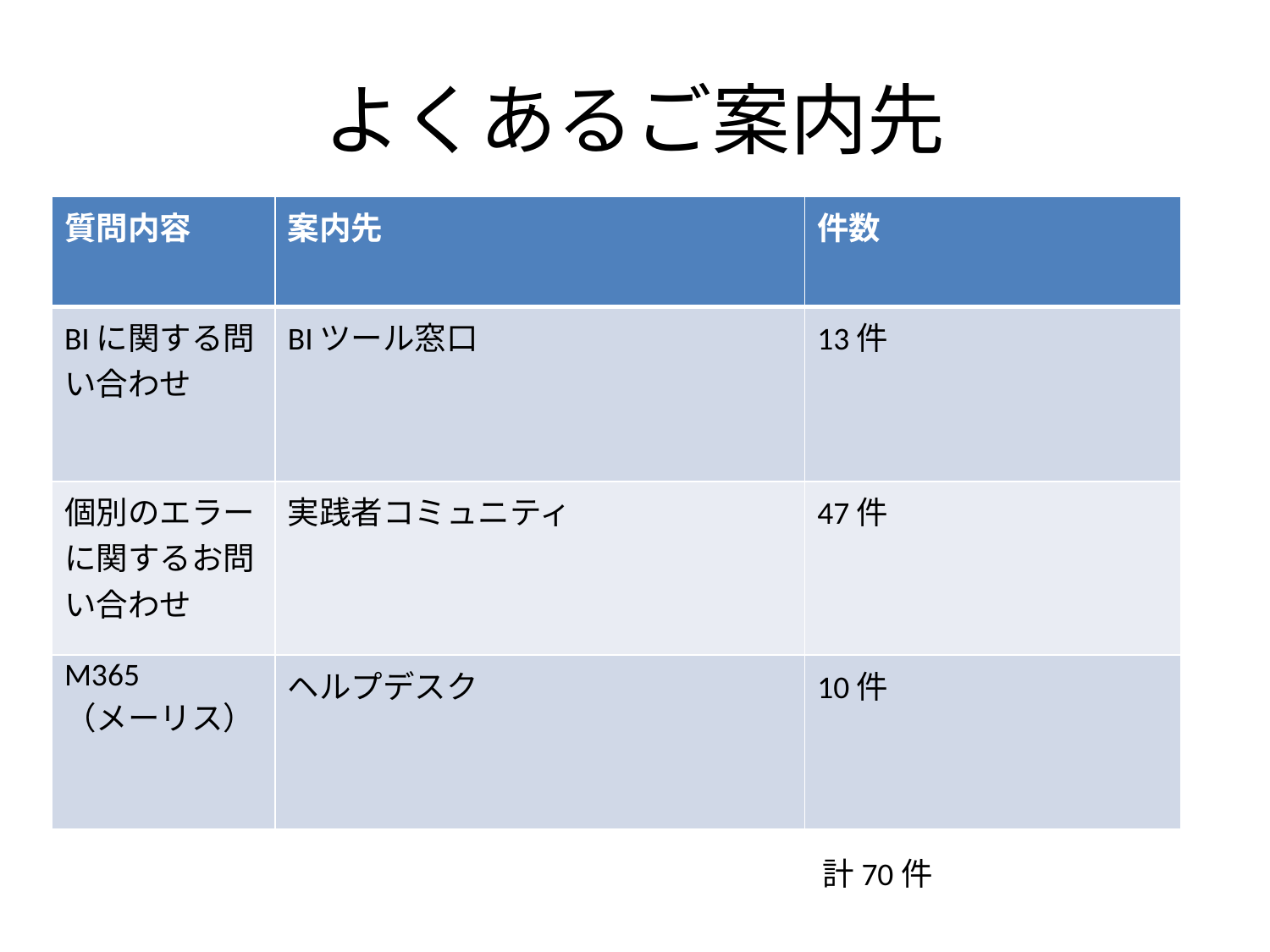

# よくあるご案内先
| 質問内容 | 案内先 | 件数 |
| --- | --- | --- |
| BIに関する問い合わせ | BIツール窓口 | 13件 |
| 個別のエラーに関するお問い合わせ | 実践者コミュニティ | 47件 |
| M365 （メーリス） | ヘルプデスク | 10件 |
計70件